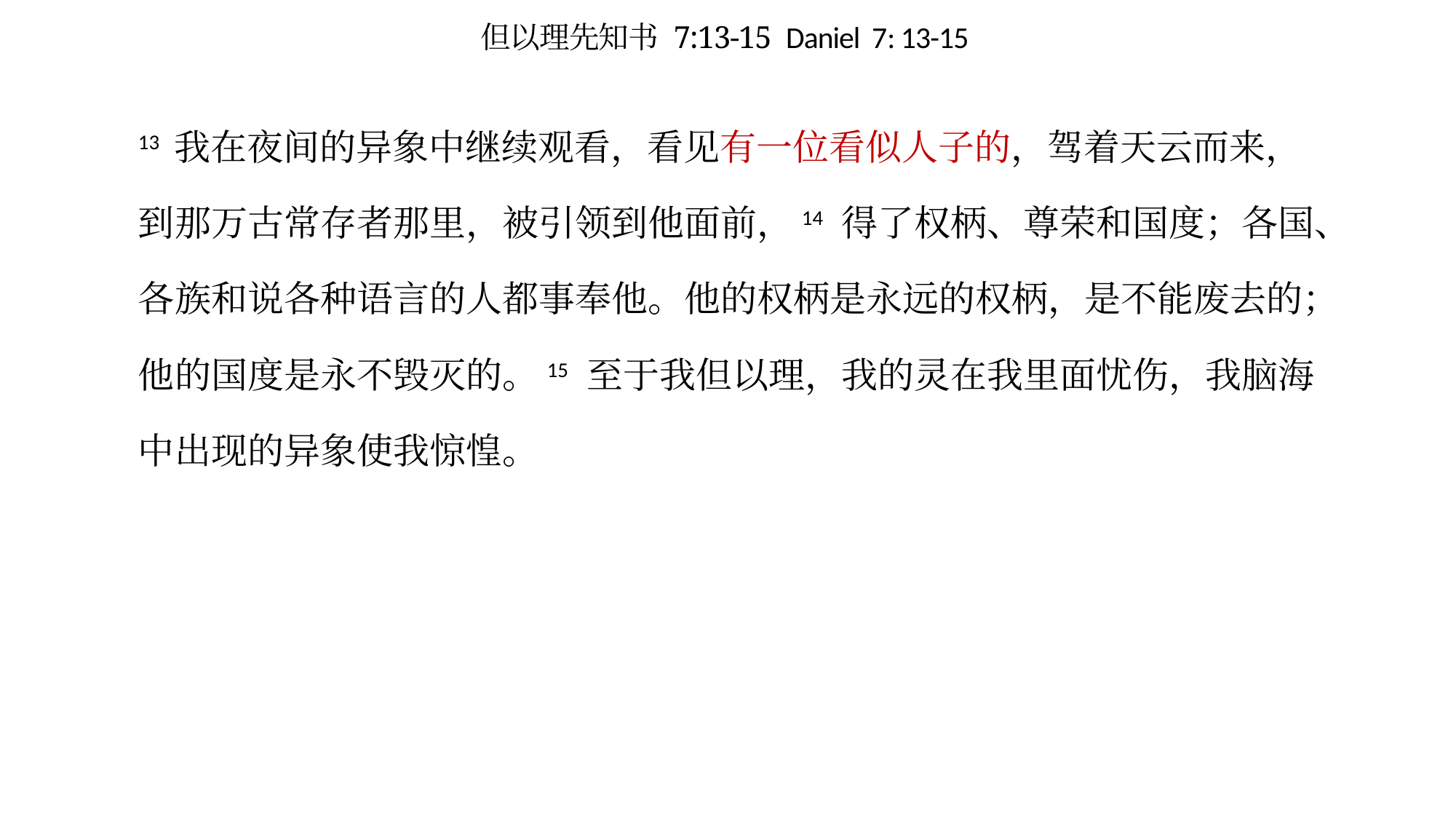

# 但以理先知书 7:13-15  Daniel  7: 13-15
13  我在夜间的异象中继续观看，看见有一位看似人子的，驾着天云而来，到那万古常存者那里，被引领到他面前，14 得了权柄、尊荣和国度；各国、各族和说各种语言的人都事奉他。他的权柄是永远的权柄，是不能废去的；他的国度是永不毁灭的。15 至于我但以理，我的灵在我里面忧伤，我脑海中出现的异象使我惊惶。